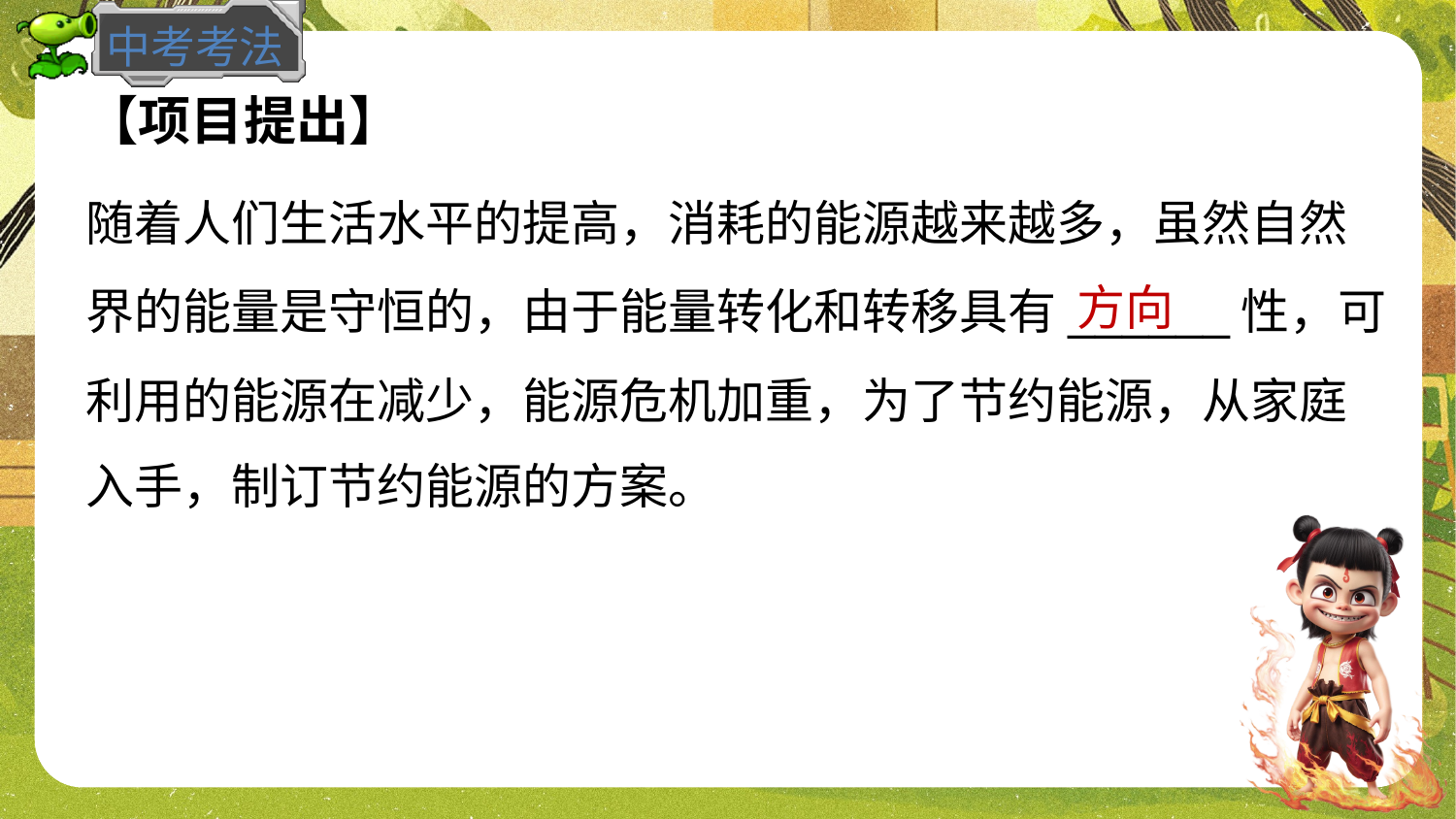

【项目提出】
随着人们生活水平的提高，消耗的能源越来越多，虽然自然
界的能量是守恒的，由于能量转化和转移具有______性，可
利用的能源在减少，能源危机加重，为了节约能源，从家庭
入手，制订节约能源的方案。
方向